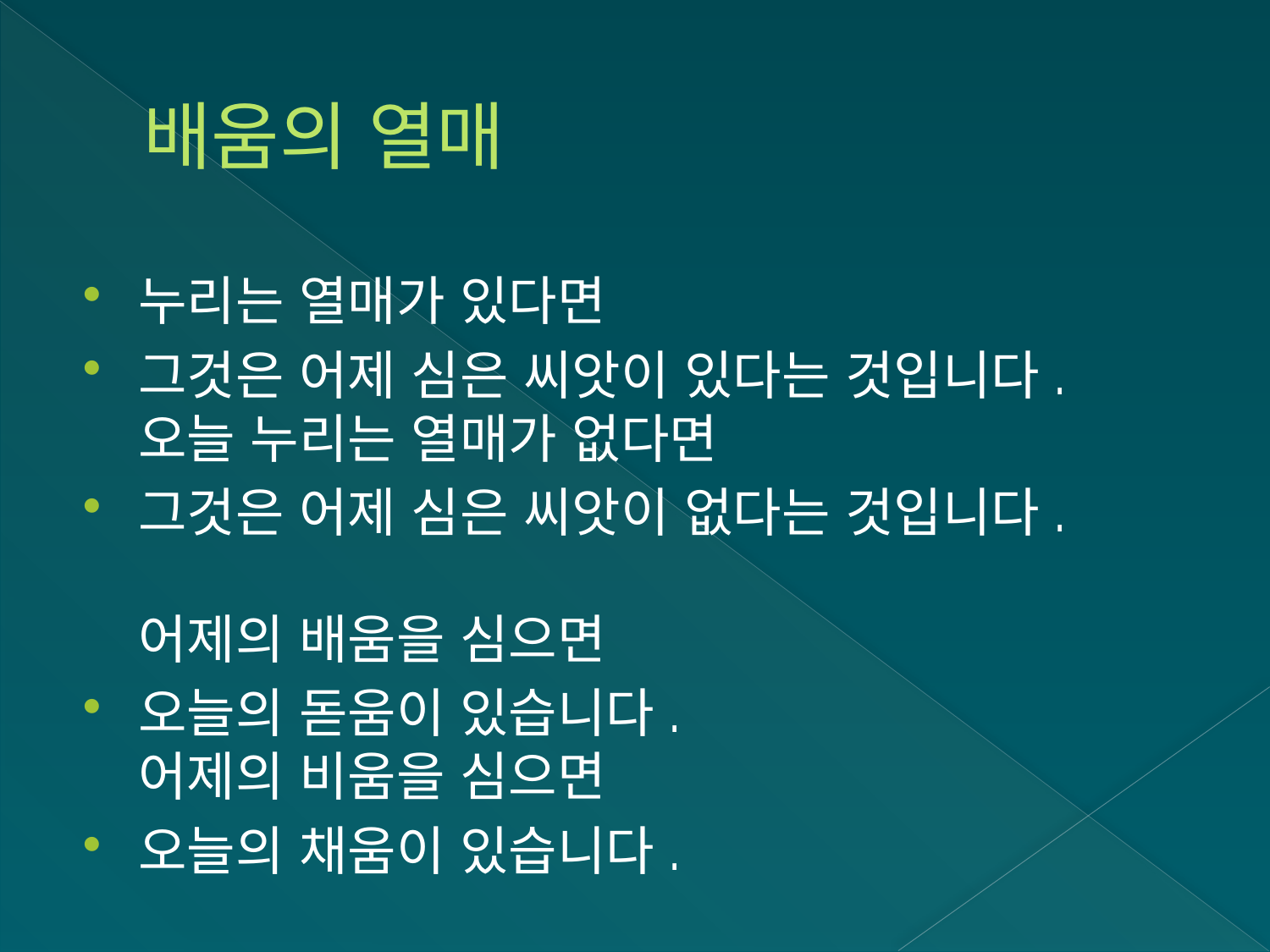

# 배움의 열매
누리는 열매가 있다면
그것은 어제 심은 씨앗이 있다는 것입니다.
오늘 누리는 열매가 없다면
그것은 어제 심은 씨앗이 없다는 것입니다.
어제의 배움을 심으면
오늘의 돋움이 있습니다.
어제의 비움을 심으면
오늘의 채움이 있습니다.